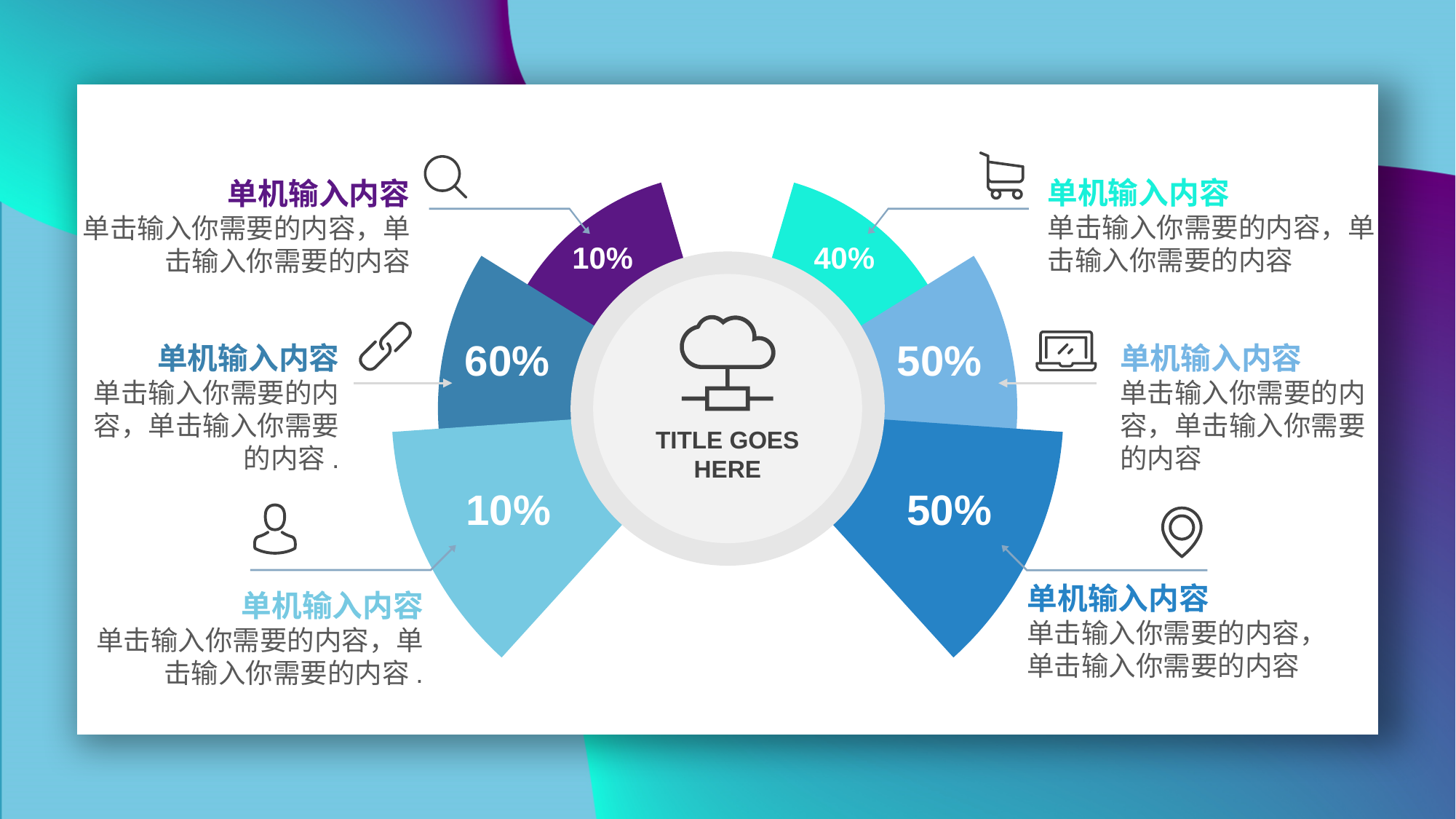

单机输入内容
单击输入你需要的内容，单击输入你需要的内容
单机输入内容
单击输入你需要的内容，单击输入你需要的内容

10%
40%

60%
50%
单机输入内容
单击输入你需要的内容，单击输入你需要的内容.
单机输入内容
单击输入你需要的内容，单击输入你需要的内容
TITLE GOES HERE
10%
50%

单机输入内容
单击输入你需要的内容，单击输入你需要的内容
单机输入内容
单击输入你需要的内容，单击输入你需要的内容.